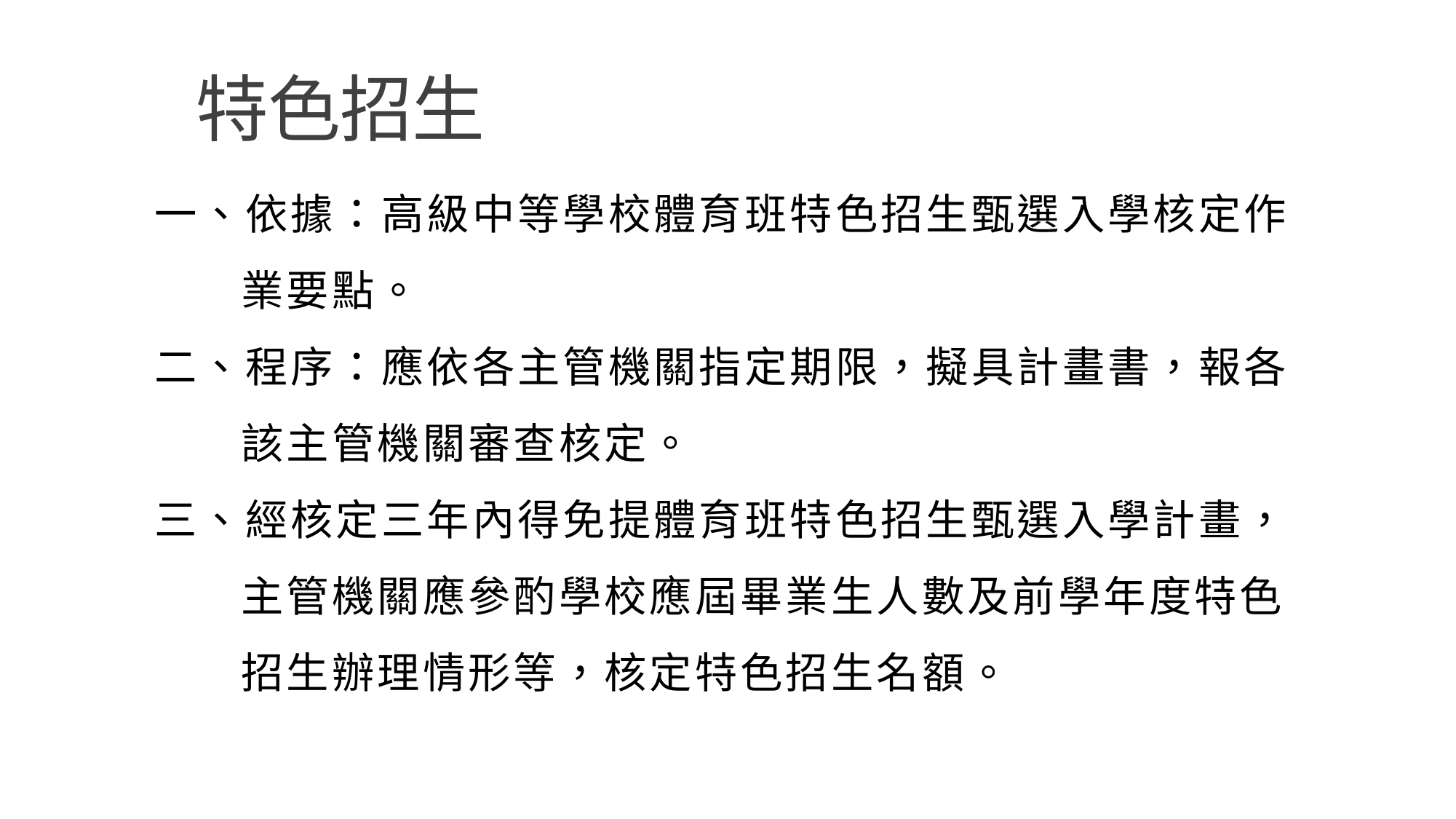

# 特色招生
一、依據：高級中等學校體育班特色招生甄選入學核定作業要點。
二、程序：應依各主管機關指定期限，擬具計畫書，報各
該主管機關審查核定。
三、經核定三年內得免提體育班特色招生甄選入學計畫，
主管機關應參酌學校應屆畢業生人數及前學年度特色
招生辦理情形等，核定特色招生名額。
6